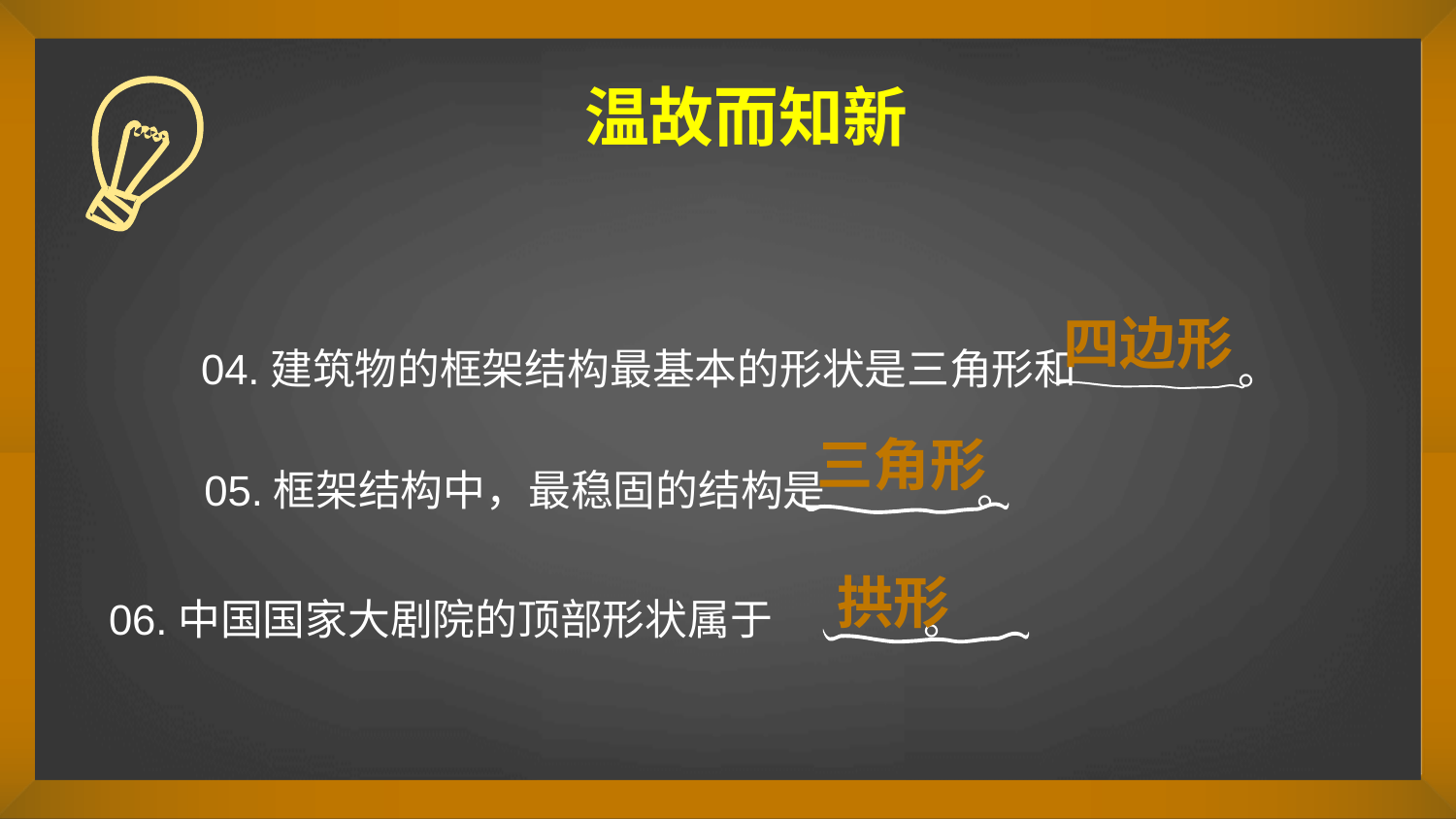

温故而知新
四边形
04.建筑物的框架结构最基本的形状是三角形和                 。

三角形
05.框架结构中，最稳固的结构是                。

拱形
06.中国国家大剧院的顶部形状属于                。